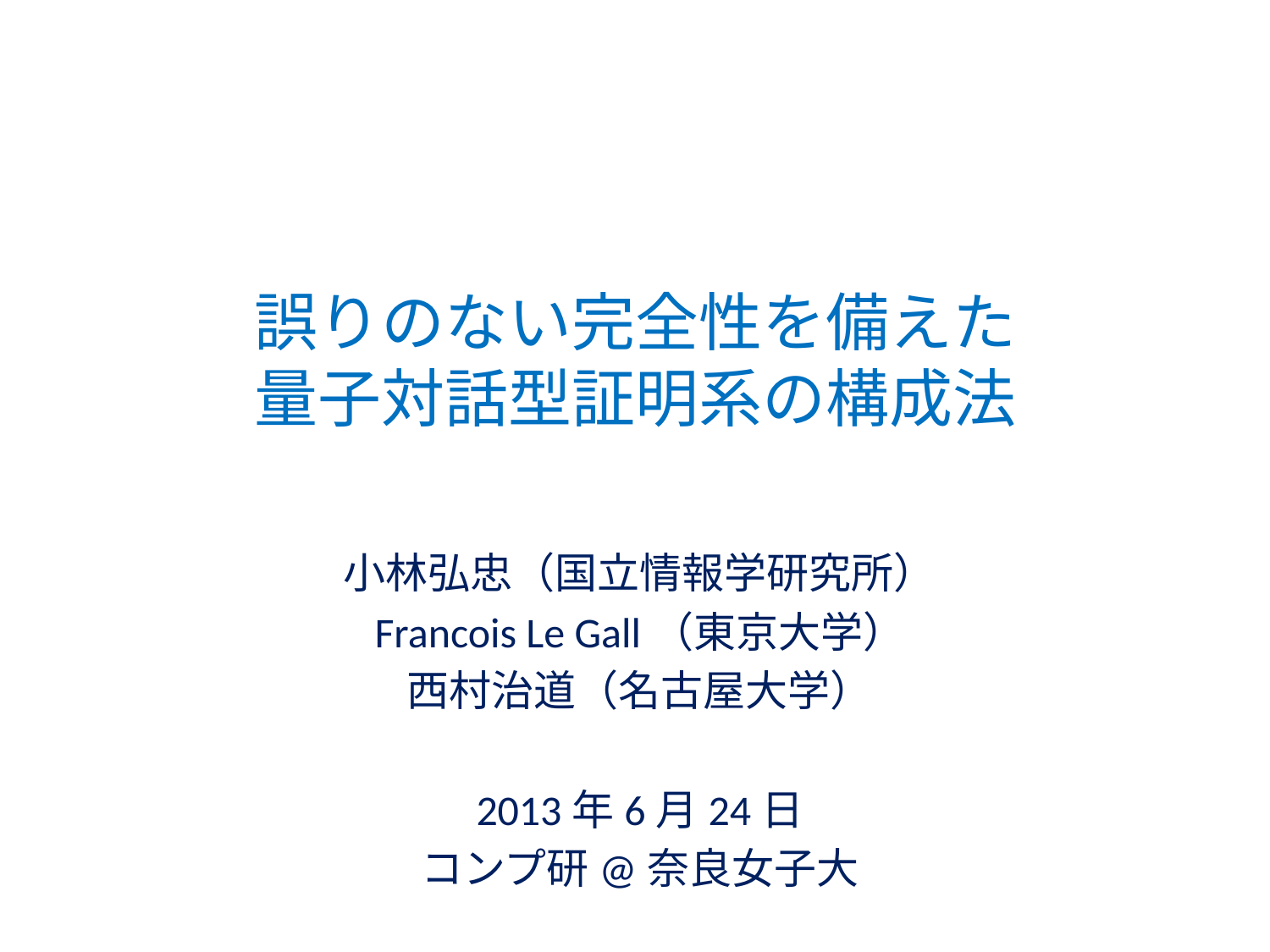

# 誤りのない完全性を備えた 量子対話型証明系の構成法
小林弘忠（国立情報学研究所）
Francois Le Gall（東京大学）
西村治道（名古屋大学）

2013年6月24日
コンプ研@奈良女子大